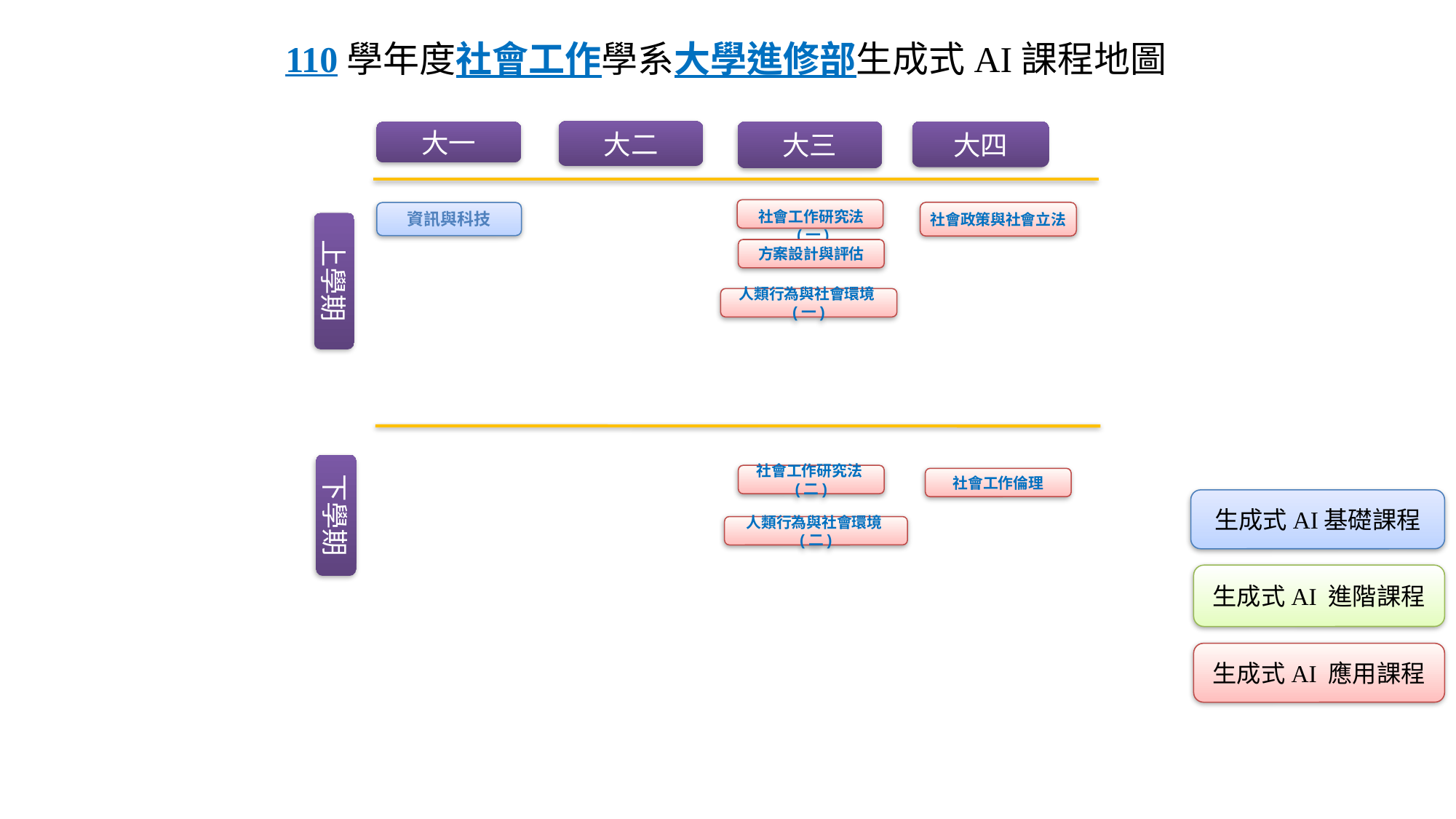

110學年度社會工作學系大學進修部生成式AI課程地圖
大三

大二

大四

大一

社會工作研究法(一)
社會政策與社會立法
資訊與科技

上學期
方案設計與評估
人類行為與社會環境(一)

下學期

社會工作研究法(二)
社會工作倫理
生成式AI基礎課程

人類行為與社會環境(二)
生成式AI 進階課程
生成式AI 應用課程